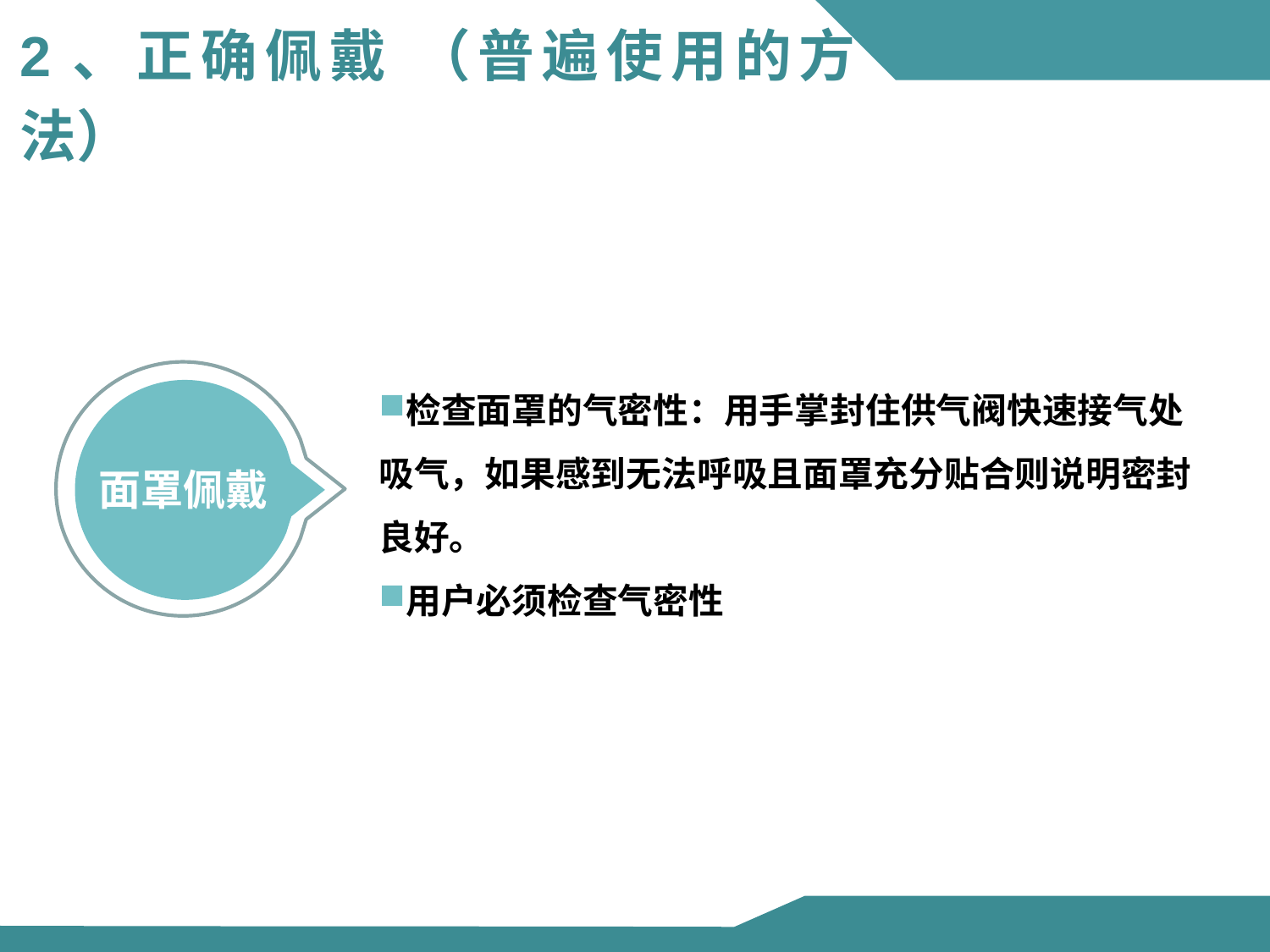

2、正确佩戴 （普遍使用的方法）
检查面罩的气密性：用手掌封住供气阀快速接气处吸气，如果感到无法呼吸且面罩充分贴合则说明密封良好。
用户必须检查气密性

面罩佩戴